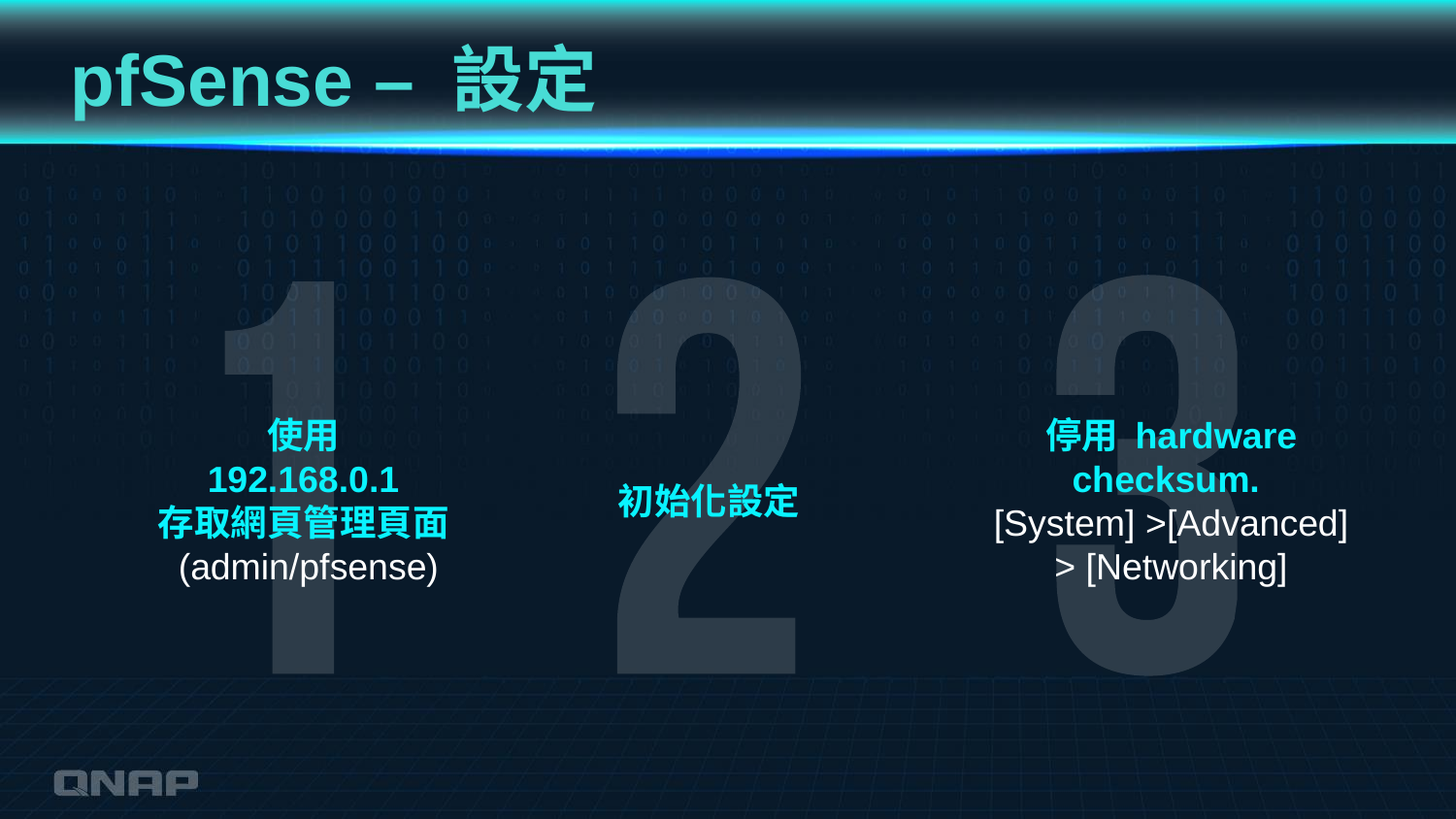

# pfSense – 設定

使用
192.168.0.1
存取網頁管理頁面
 (admin/pfsense)
停用 hardware checksum.
[System] >[Advanced] > [Networking]
初始化設定